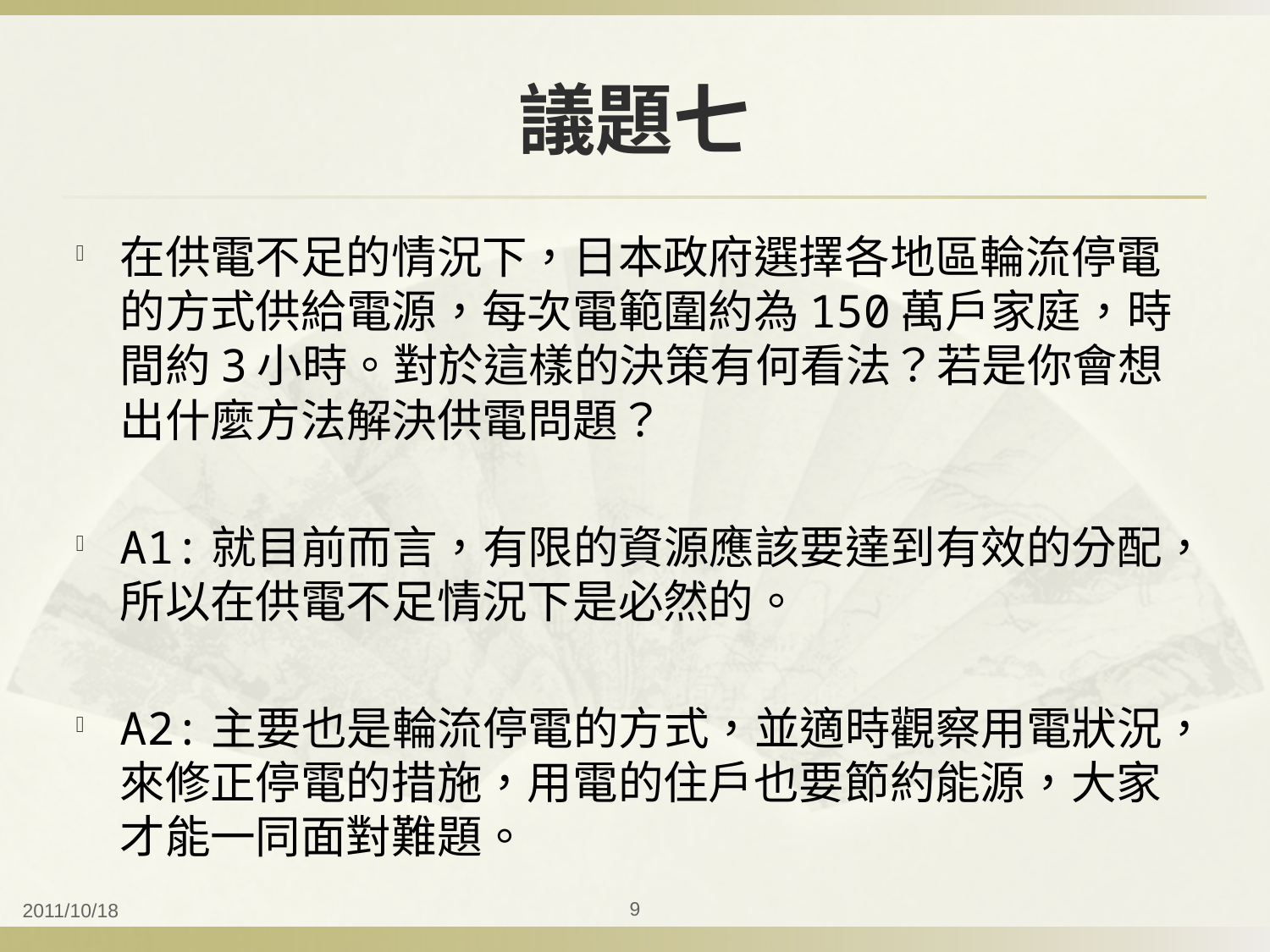

# 議題七
在供電不足的情況下，日本政府選擇各地區輪流停電的方式供給電源，每次電範圍約為150萬戶家庭，時間約3小時。對於這樣的決策有何看法？若是你會想出什麼方法解決供電問題？

A1:就目前而言，有限的資源應該要達到有效的分配，所以在供電不足情況下是必然的。

A2:主要也是輪流停電的方式，並適時觀察用電狀況，來修正停電的措施，用電的住戶也要節約能源，大家才能一同面對難題。
2011/10/18
9